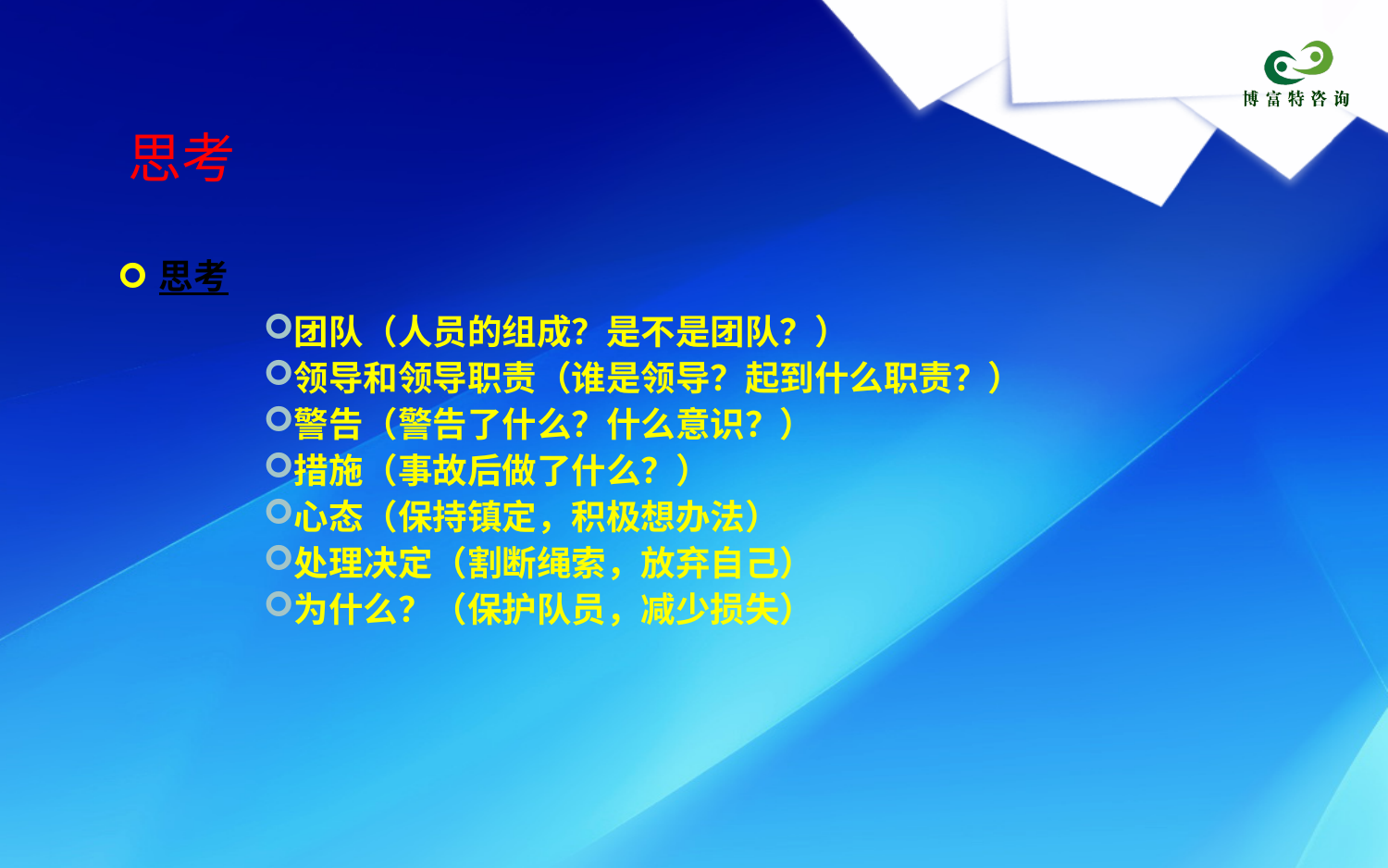

思考
思考
团队（人员的组成？是不是团队？）
领导和领导职责（谁是领导？起到什么职责？）
警告（警告了什么？什么意识？）
措施（事故后做了什么？）
心态（保持镇定，积极想办法）
处理决定（割断绳索，放弃自己）
为什么？（保护队员，减少损失）